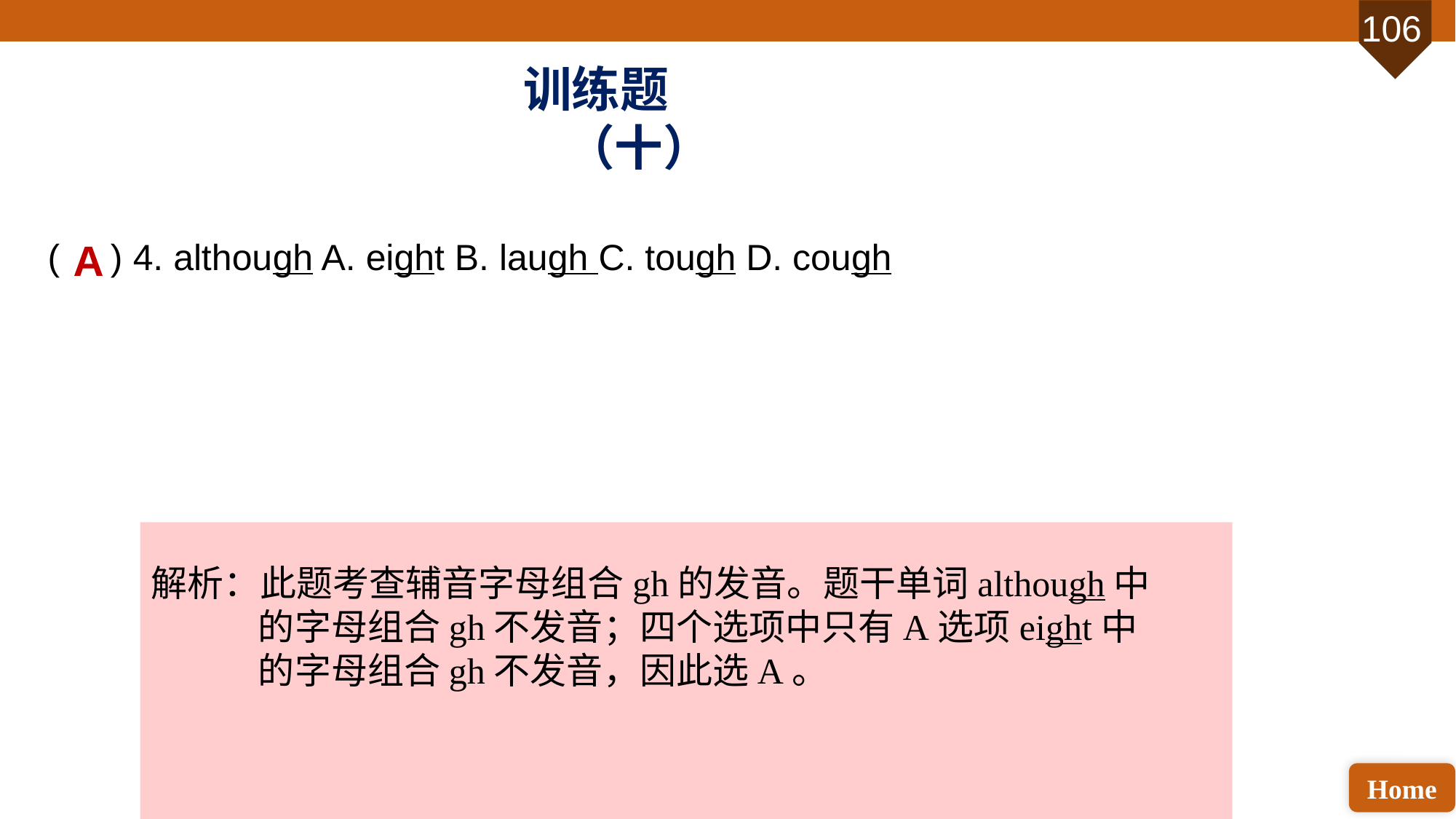

训练题（十）
(     ) 4. although A. eight B. laugh C. tough D. cough
A

解析：此题考查辅音字母组合gh的发音。题干单词although中的字母组合gh不发音；四个选项中只有A选项eight中的字母组合gh不发音，因此选A。